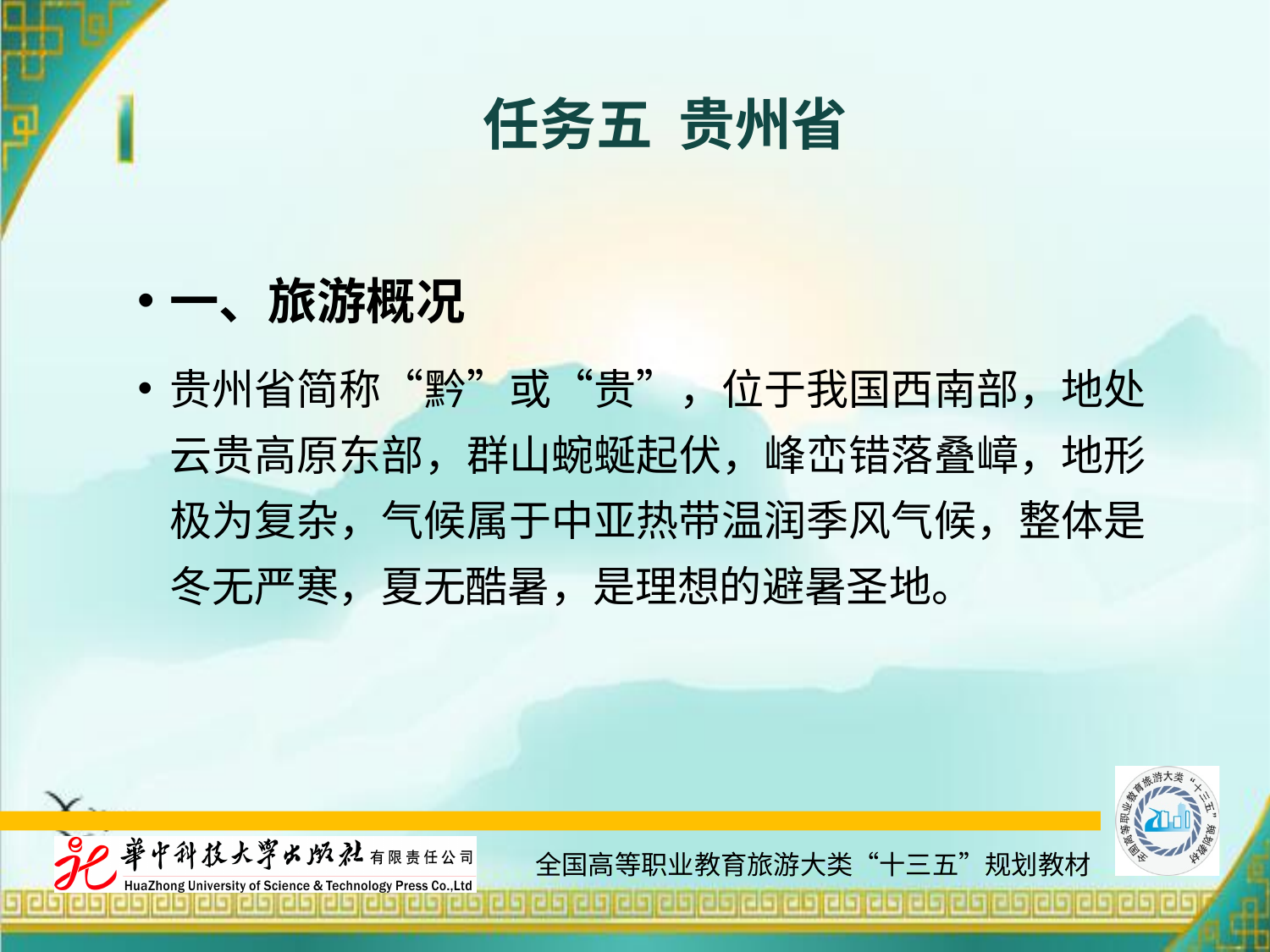

# 任务五  贵州省
一、旅游概况
贵州省简称“黔”或“贵”，位于我国西南部，地处云贵高原东部，群山蜿蜒起伏，峰峦错落叠嶂，地形极为复杂，气候属于中亚热带温润季风气候，整体是冬无严寒，夏无酷暑，是理想的避暑圣地。